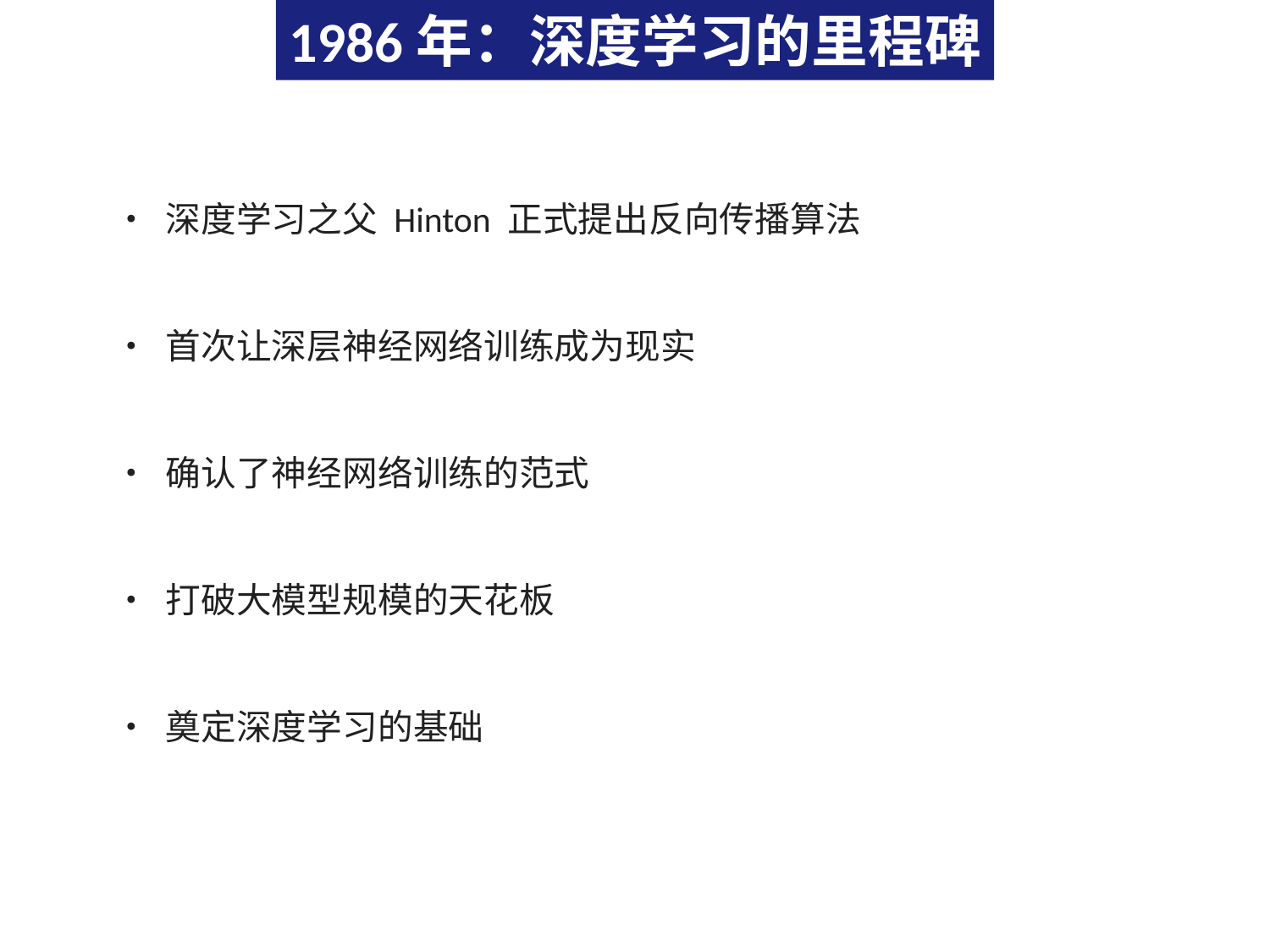

1986年：深度学习的里程碑
• 深度学习之父 Hinton 正式提出反向传播算法

• 首次让深层神经网络训练成为现实

• 确认了神经网络训练的范式

• 打破大模型规模的天花板

• 奠定深度学习的基础